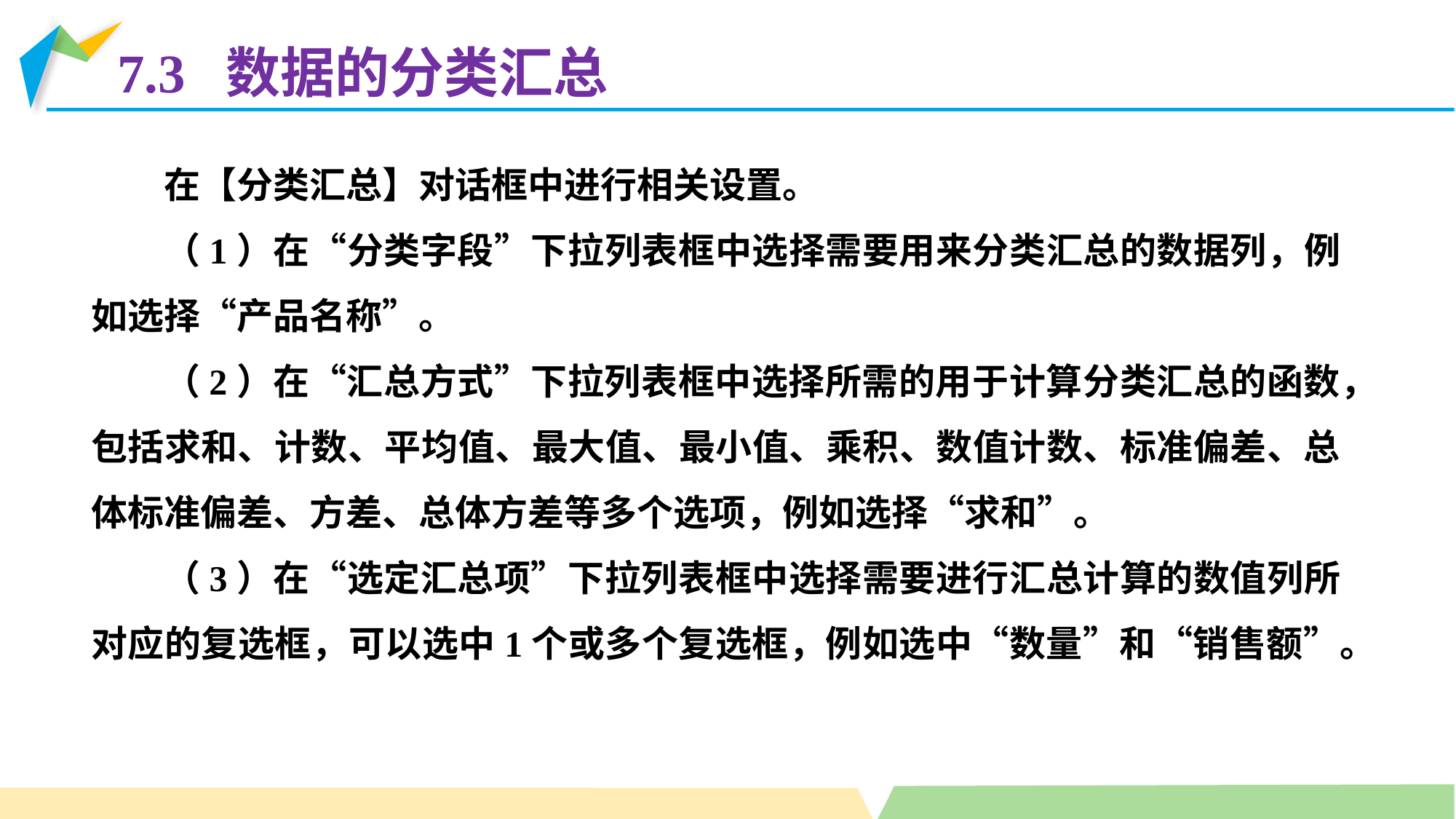

7.3  数据的分类汇总
在【分类汇总】对话框中进行相关设置。
（1）在“分类字段”下拉列表框中选择需要用来分类汇总的数据列，例如选择“产品名称”。
（2）在“汇总方式”下拉列表框中选择所需的用于计算分类汇总的函数，包括求和、计数、平均值、最大值、最小值、乘积、数值计数、标准偏差、总体标准偏差、方差、总体方差等多个选项，例如选择“求和”。
（3）在“选定汇总项”下拉列表框中选择需要进行汇总计算的数值列所对应的复选框，可以选中1个或多个复选框，例如选中“数量”和“销售额”。